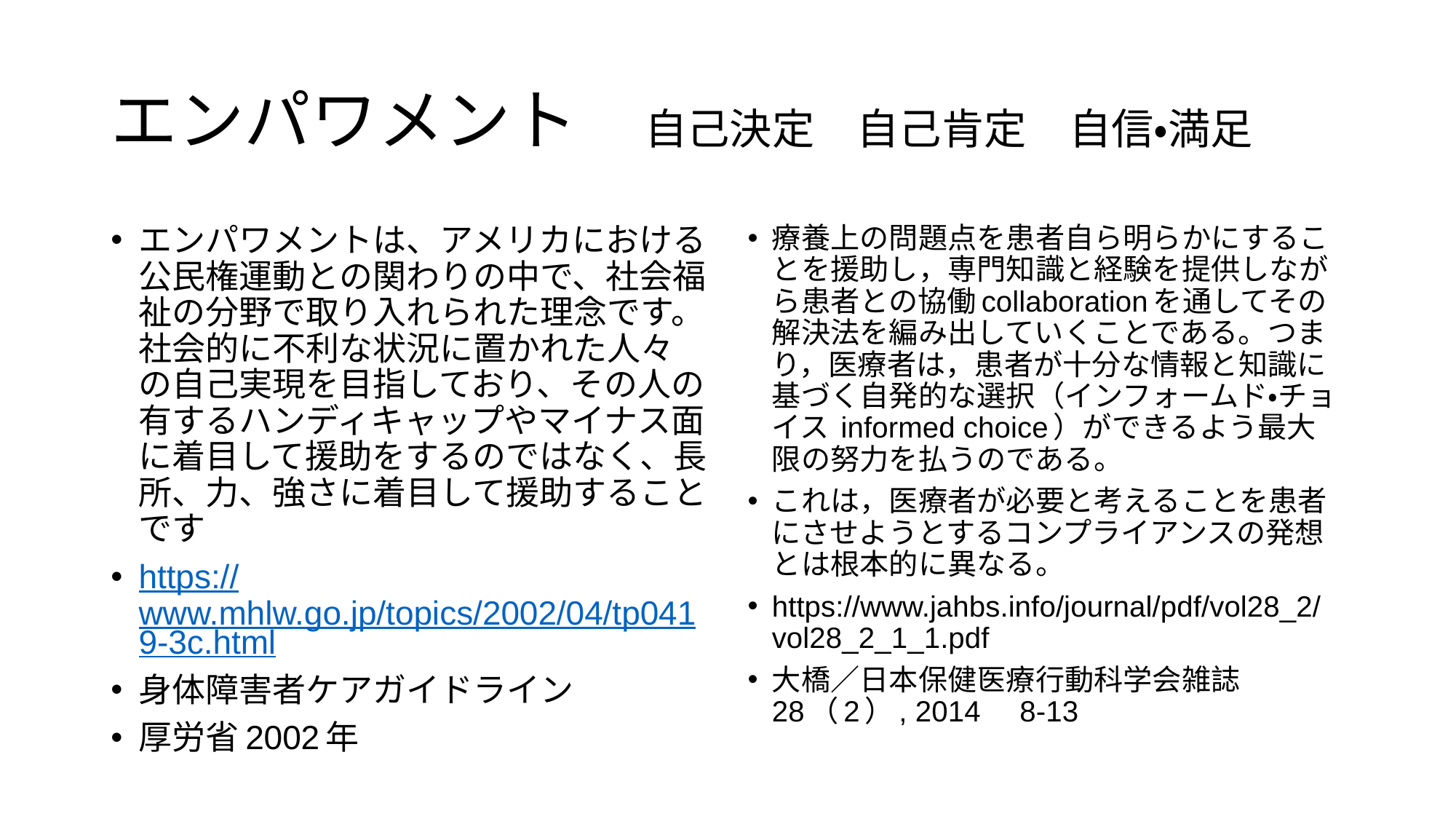

# エンパワメント　自己決定　自己肯定　自信・満足
エンパワメントは、アメリカにおける公民権運動との関わりの中で、社会福祉の分野で取り入れられた理念です。 社会的に不利な状況に置かれた人々の自己実現を目指しており、その人の有するハンディキャップやマイナス面に着目して援助をするのではなく、長所、力、強さに着目して援助することです
https://www.mhlw.go.jp/topics/2002/04/tp0419-3c.html
身体障害者ケアガイドライン
厚労省2002年
療養上の問題点を患者自ら明らかにすることを援助し，専門知識と経験を提供しながら患者との協働collaborationを通してその解決法を編み出していくことである。つまり，医療者は，患者が十分な情報と知識に基づく自発的な選択（インフォームド・チョイス informed choice）ができるよう最大限の努力を払うのである。
これは，医療者が必要と考えることを患者にさせようとするコンプライアンスの発想とは根本的に異なる。
https://www.jahbs.info/journal/pdf/vol28_2/vol28_2_1_1.pdf
大橋／日本保健医療行動科学会雑誌 28（2）, 2014　8-13